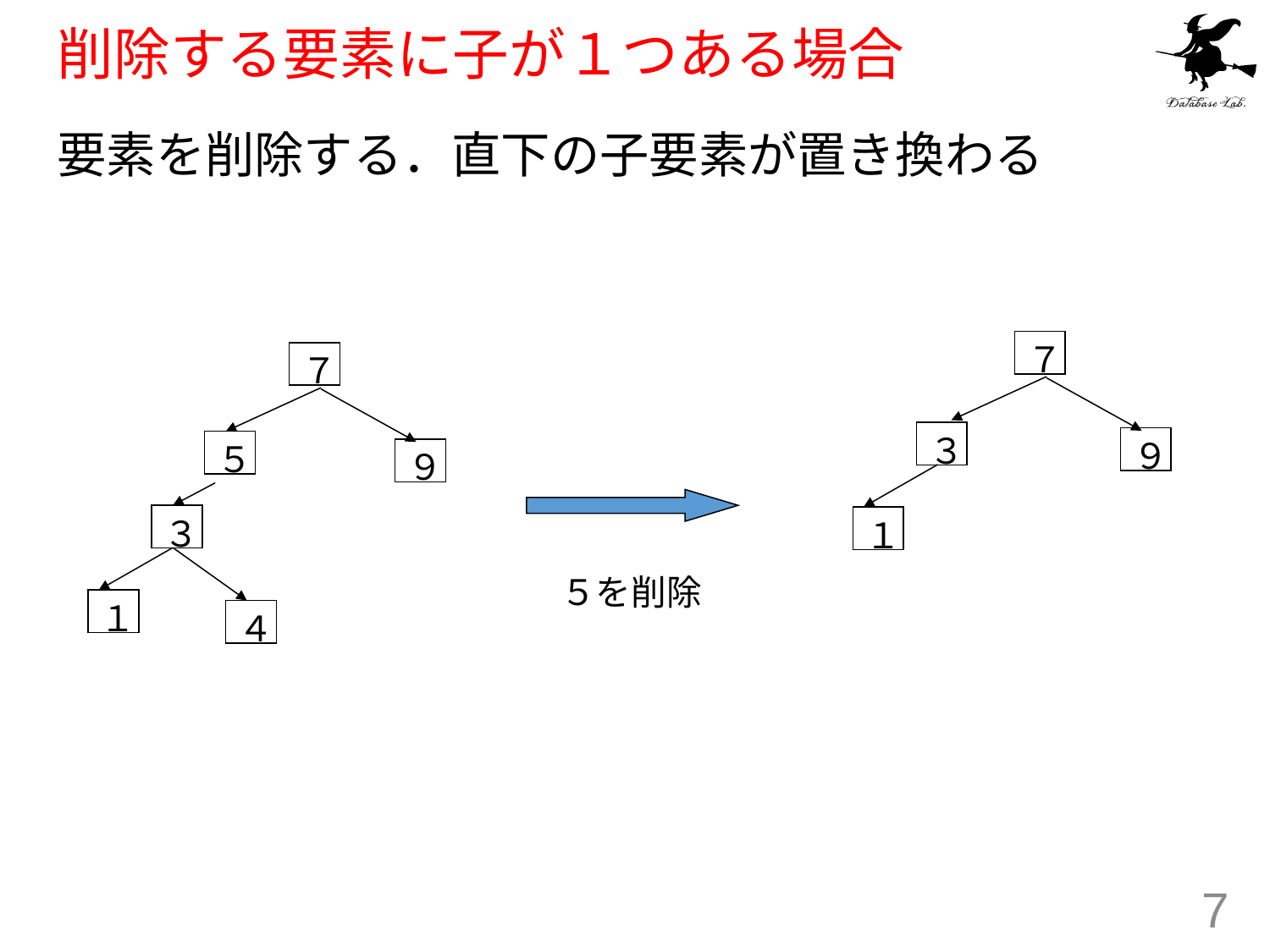

# 削除する要素に子が１つある場合
要素を削除する．直下の子要素が置き換わる
７
７

５
９

３

１
４

３
９

１
５を削除
7